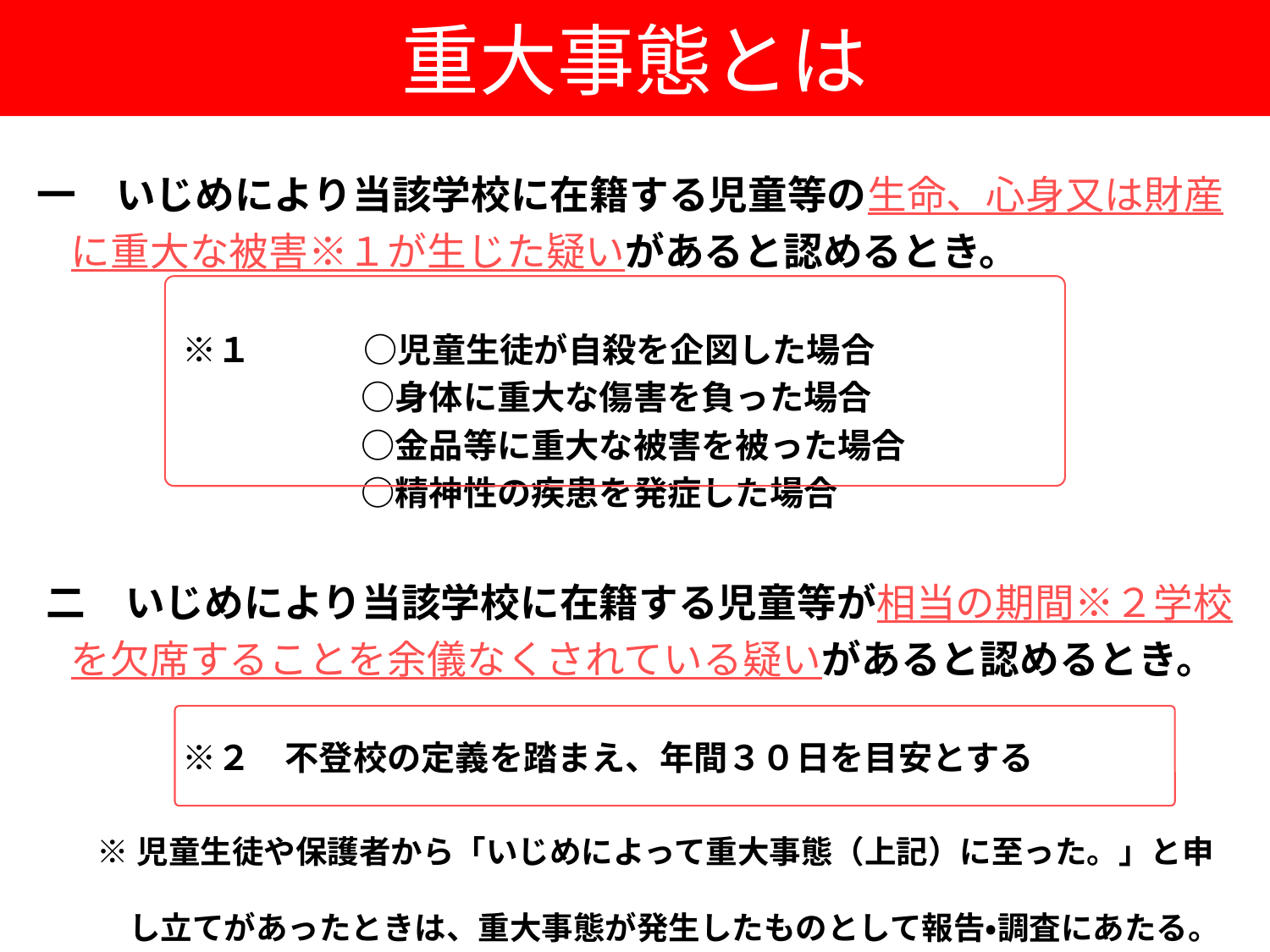

# 重大事態とは

　一　いじめにより当該学校に在籍する児童等の生命、心身又は財産に重大な被害※１が生じた疑いがあると認めるとき。

　　　　　※１　　　○児童生徒が自殺を企図した場合
　　　　　　　　　　 ○身体に重大な傷害を負った場合
　　　　　　　　　　 ○金品等に重大な被害を被った場合
　　　　　　　　　　 ○精神性の疾患を発症した場合

　二　いじめにより当該学校に在籍する児童等が相当の期間※２学校を欠席することを余儀なくされている疑いがあると認めるとき。

　　　　　※２　不登校の定義を踏まえ、年間３０日を目安とする

※児童生徒や保護者から「いじめによって重大事態（上記）に至った。」と申
　し立てがあったときは、重大事態が発生したものとして報告・調査にあたる。